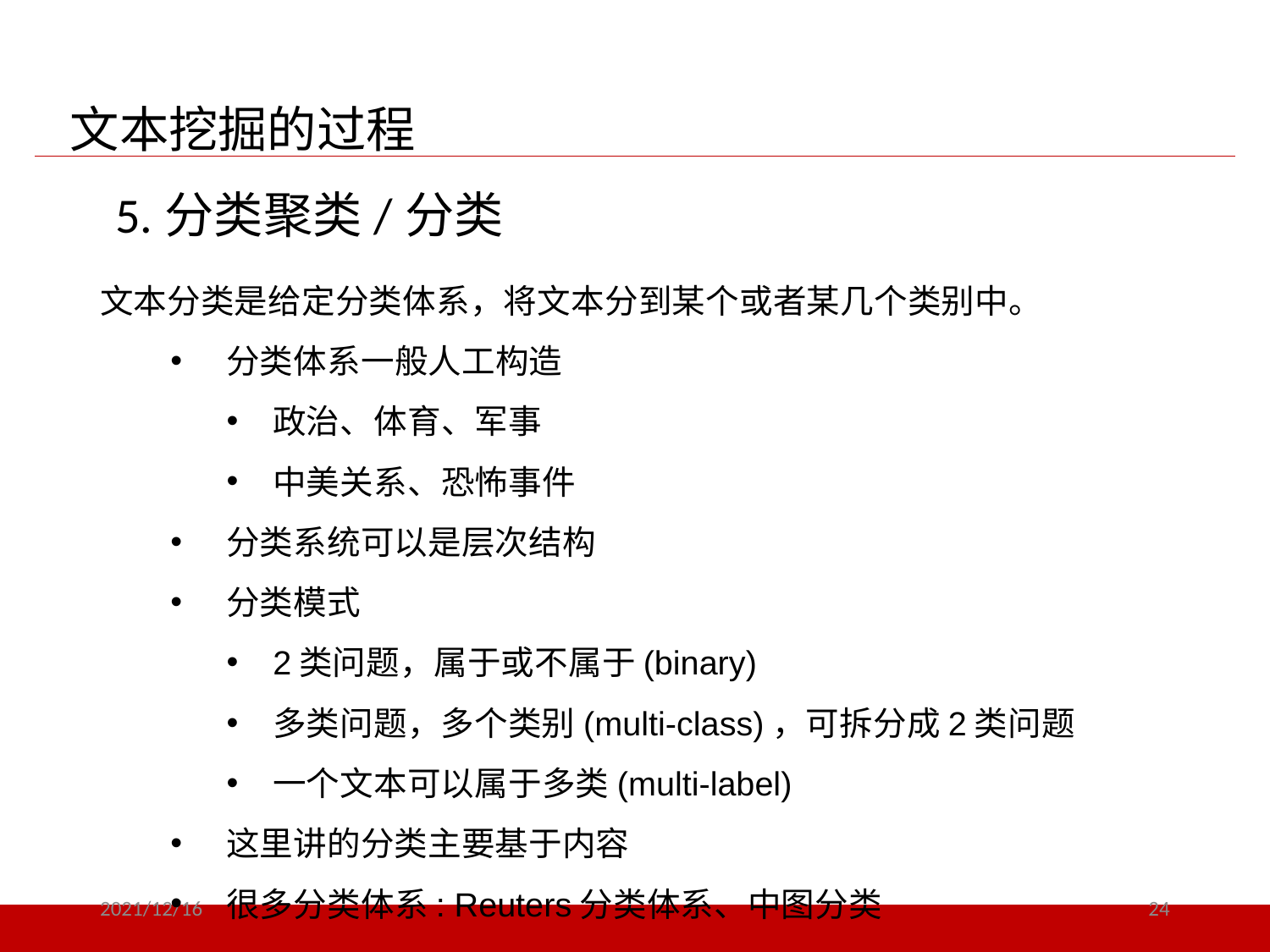

文本挖掘的过程
5.分类聚类/分类
文本分类是给定分类体系，将文本分到某个或者某几个类别中。
分类体系一般人工构造
政治、体育、军事
中美关系、恐怖事件
分类系统可以是层次结构
分类模式
2类问题，属于或不属于(binary)
多类问题，多个类别(multi-class)，可拆分成2类问题
一个文本可以属于多类(multi-label)
这里讲的分类主要基于内容
很多分类体系: Reuters分类体系、中图分类
2021/12/16
24